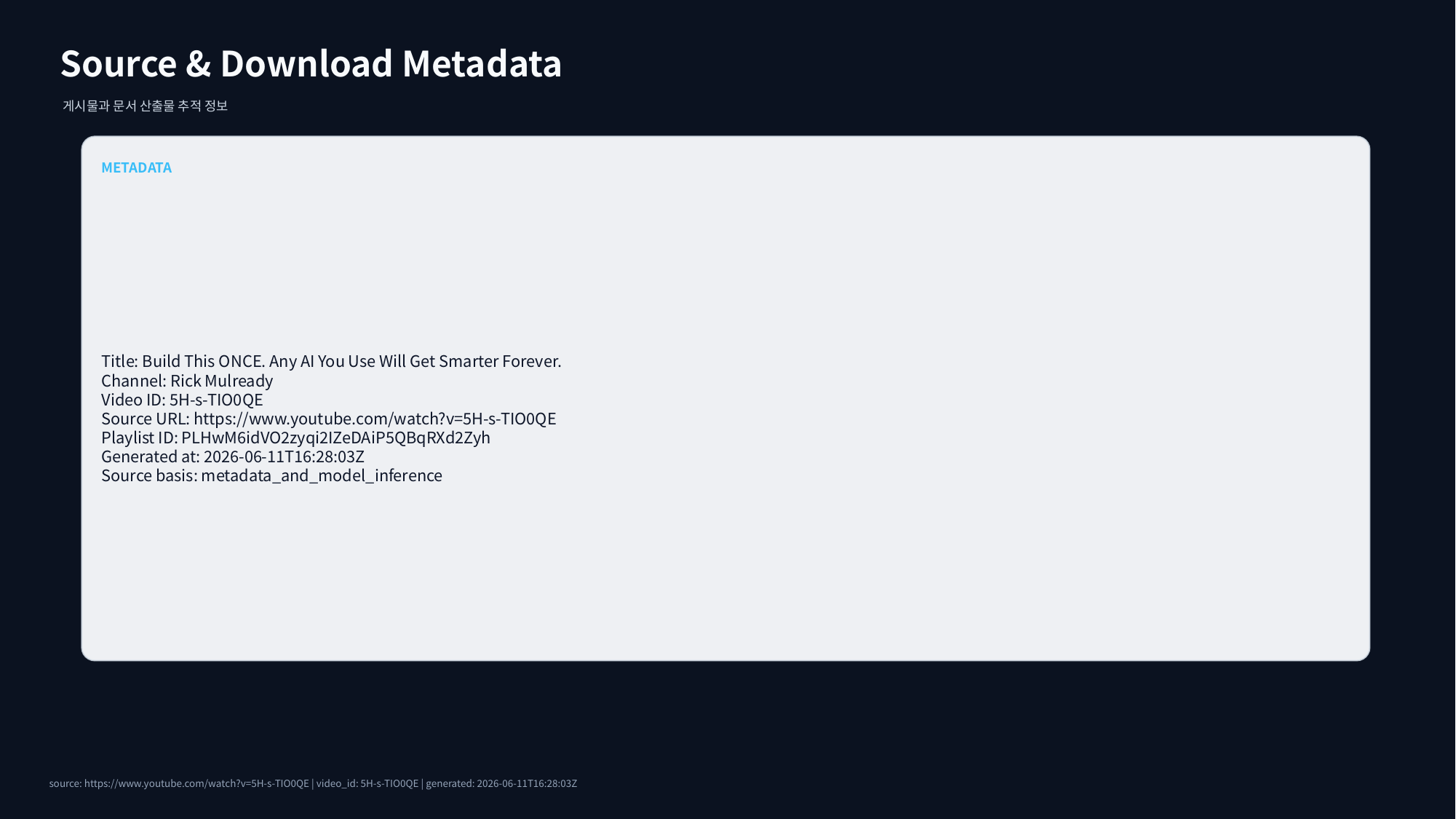

Source & Download Metadata
게시물과 문서 산출물 추적 정보

METADATA
Title: Build This ONCE. Any AI You Use Will Get Smarter Forever.
Channel: Rick Mulready
Video ID: 5H-s-TIO0QE
Source URL: https://www.youtube.com/watch?v=5H-s-TIO0QE
Playlist ID: PLHwM6idVO2zyqi2IZeDAiP5QBqRXd2Zyh
Generated at: 2026-06-11T16:28:03Z
Source basis: metadata_and_model_inference
source: https://www.youtube.com/watch?v=5H-s-TIO0QE | video_id: 5H-s-TIO0QE | generated: 2026-06-11T16:28:03Z